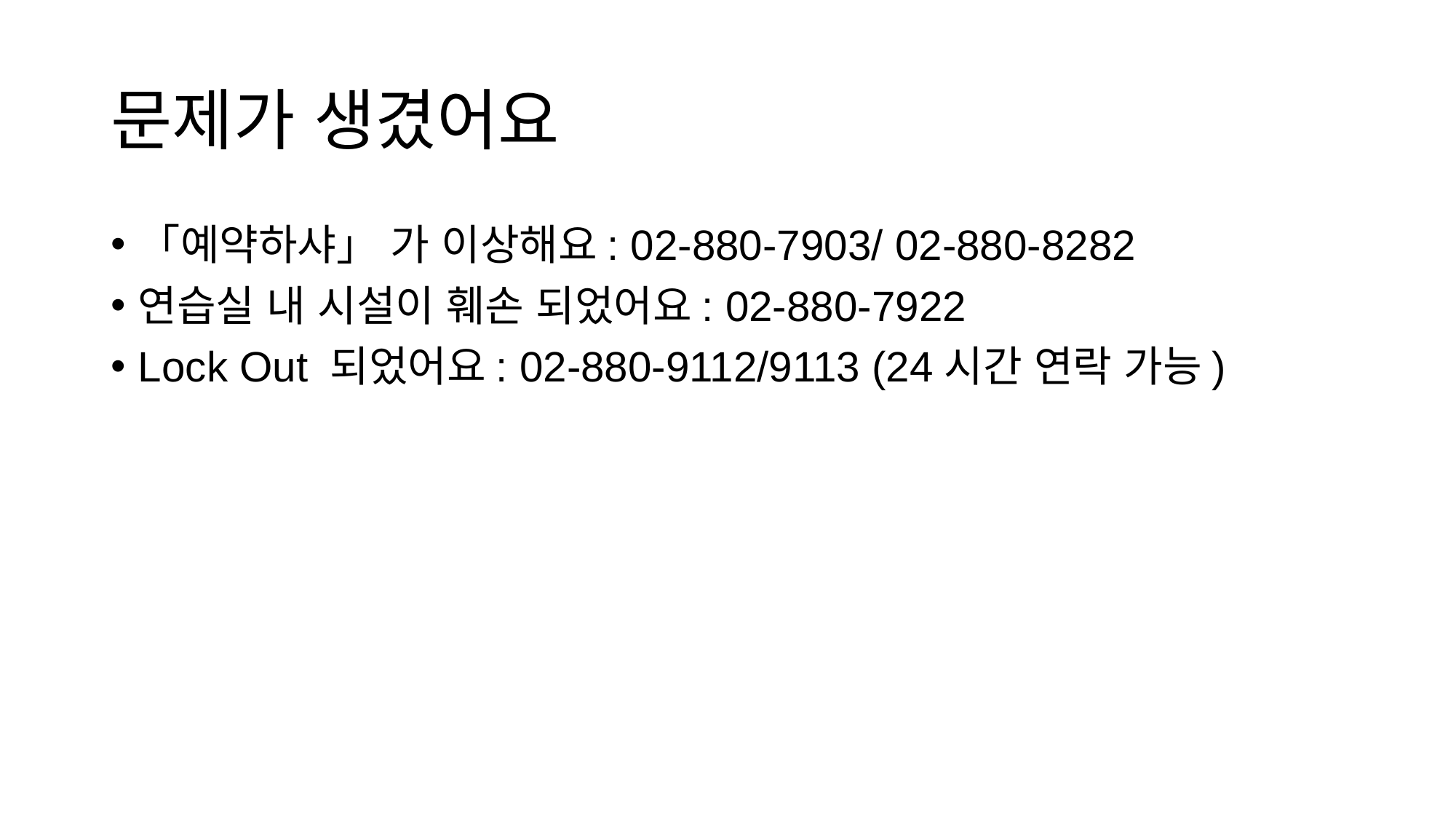

# 문제가 생겼어요
「예약하샤」 가 이상해요: 02-880-7903/ 02-880-8282
연습실 내 시설이 훼손 되었어요: 02-880-7922
Lock Out 되었어요: 02-880-9112/9113 (24시간 연락 가능)